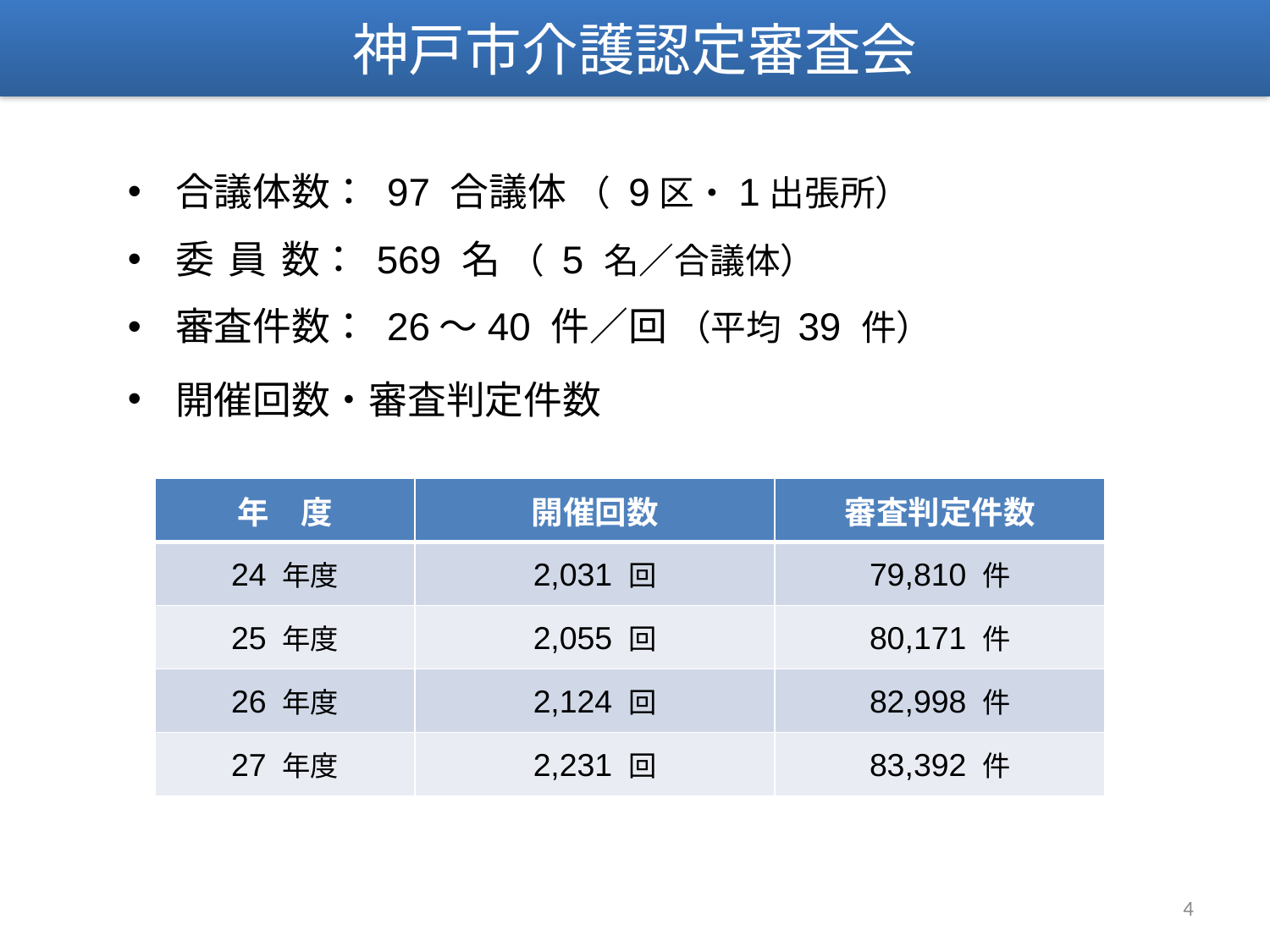

神戸市介護認定審査会
合議体数： 97 合議体 （ 9区・1出張所）

委  員  数： 569 名 （ 5 名／合議体）

審査件数： 26～40 件／回 （平均 39 件）

開催回数・審査判定件数
| 年　度 | 開催回数 | 審査判定件数 |
| --- | --- | --- |
| 24 年度 | 2,031 回 | 79,810 件 |
| 25 年度 | 2,055 回 | 80,171 件 |
| 26 年度 | 2,124 回 | 82,998 件 |
| 27 年度 | 2,231 回 | 83,392 件 |
4